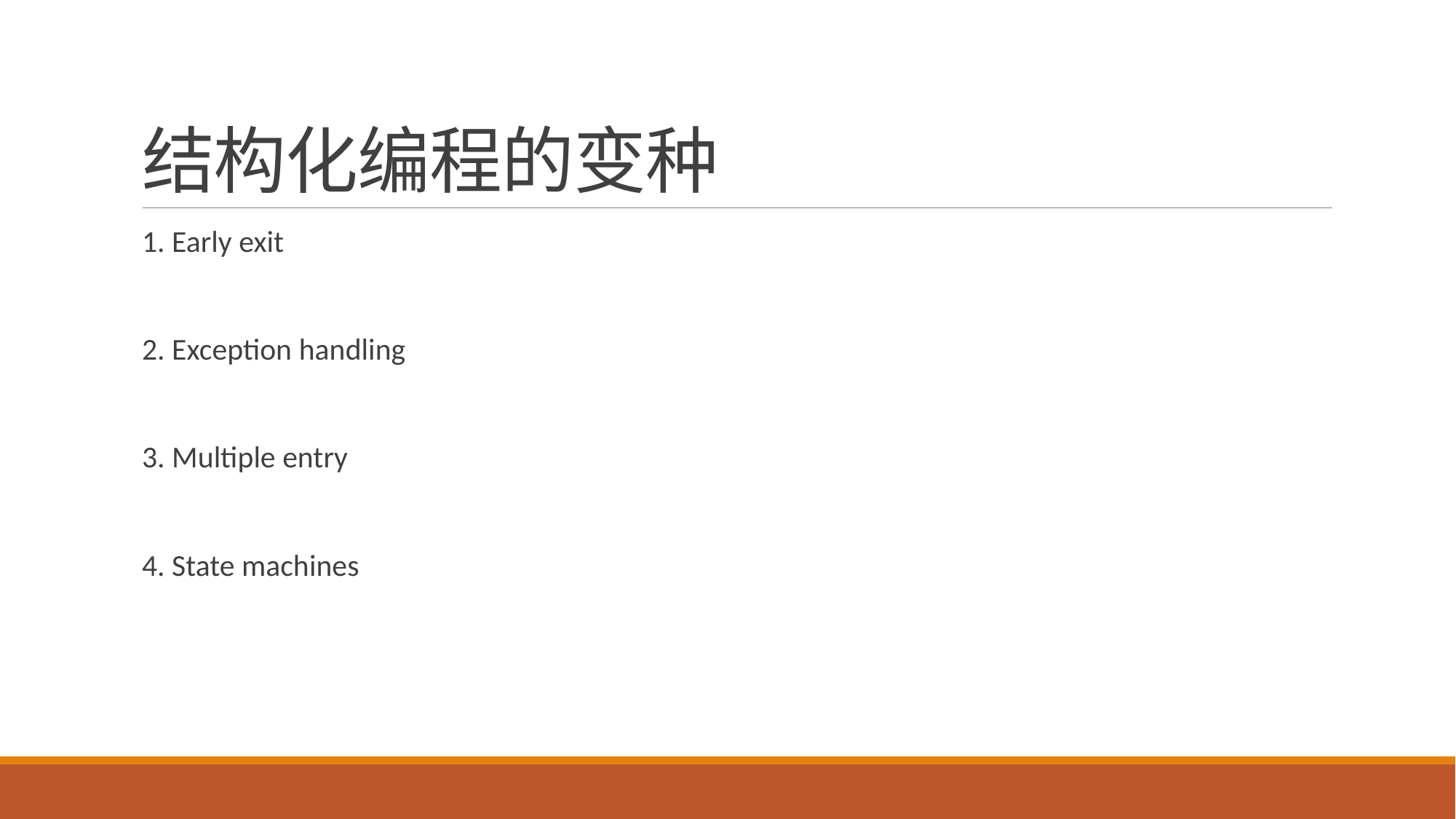

# 结构化编程的变种
1. Early exit

2. Exception handling

3. Multiple entry

4. State machines